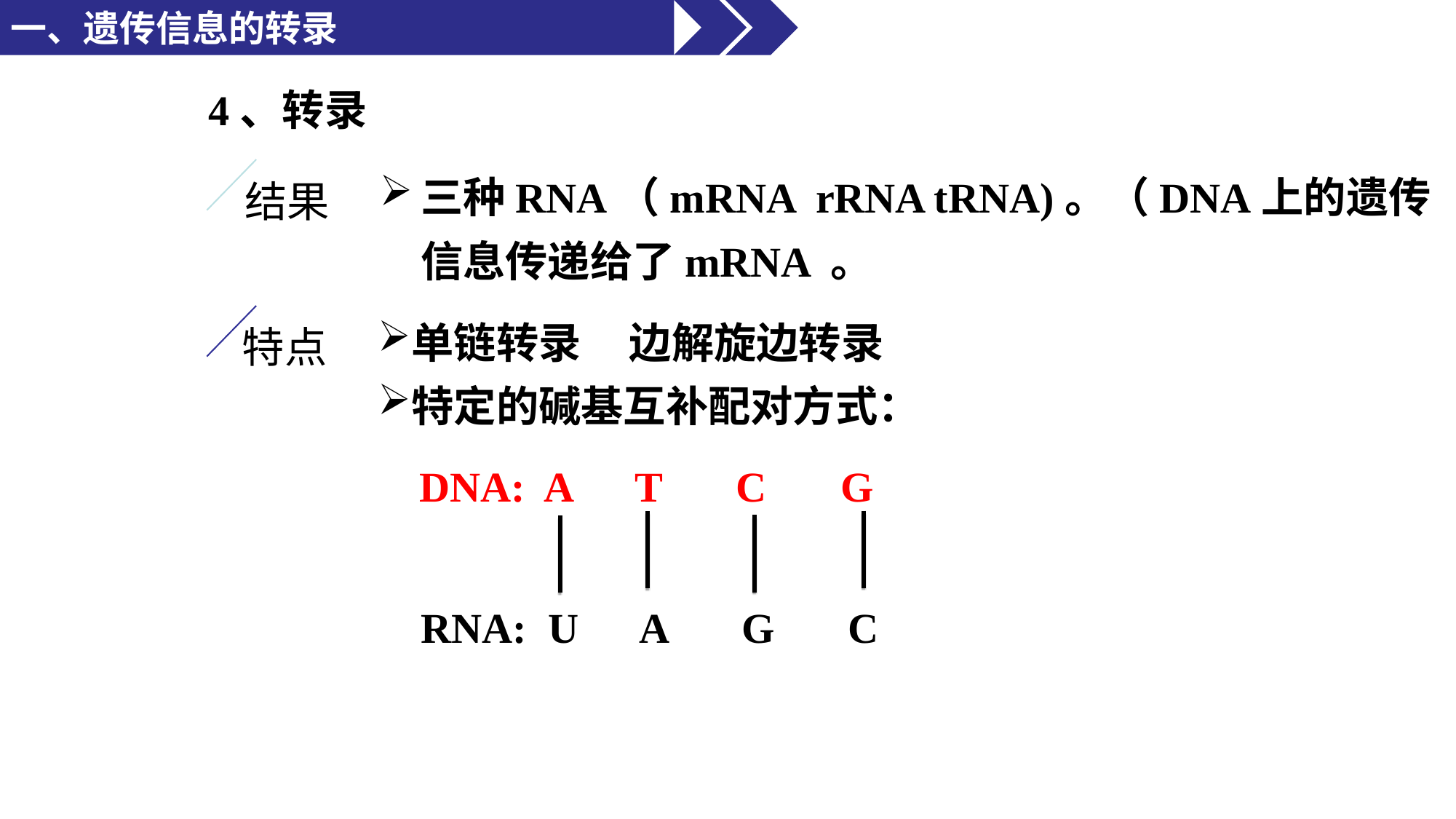

一、遗传信息的转录

4、转录
三种RNA（mRNA  rRNA tRNA)。（DNA上的遗传信息传递给了mRNA 。
结果

单链转录     边解旋边转录
特定的碱基互补配对方式：
特点

DNA:  A      T       C       G
RNA:  U      A       G       C